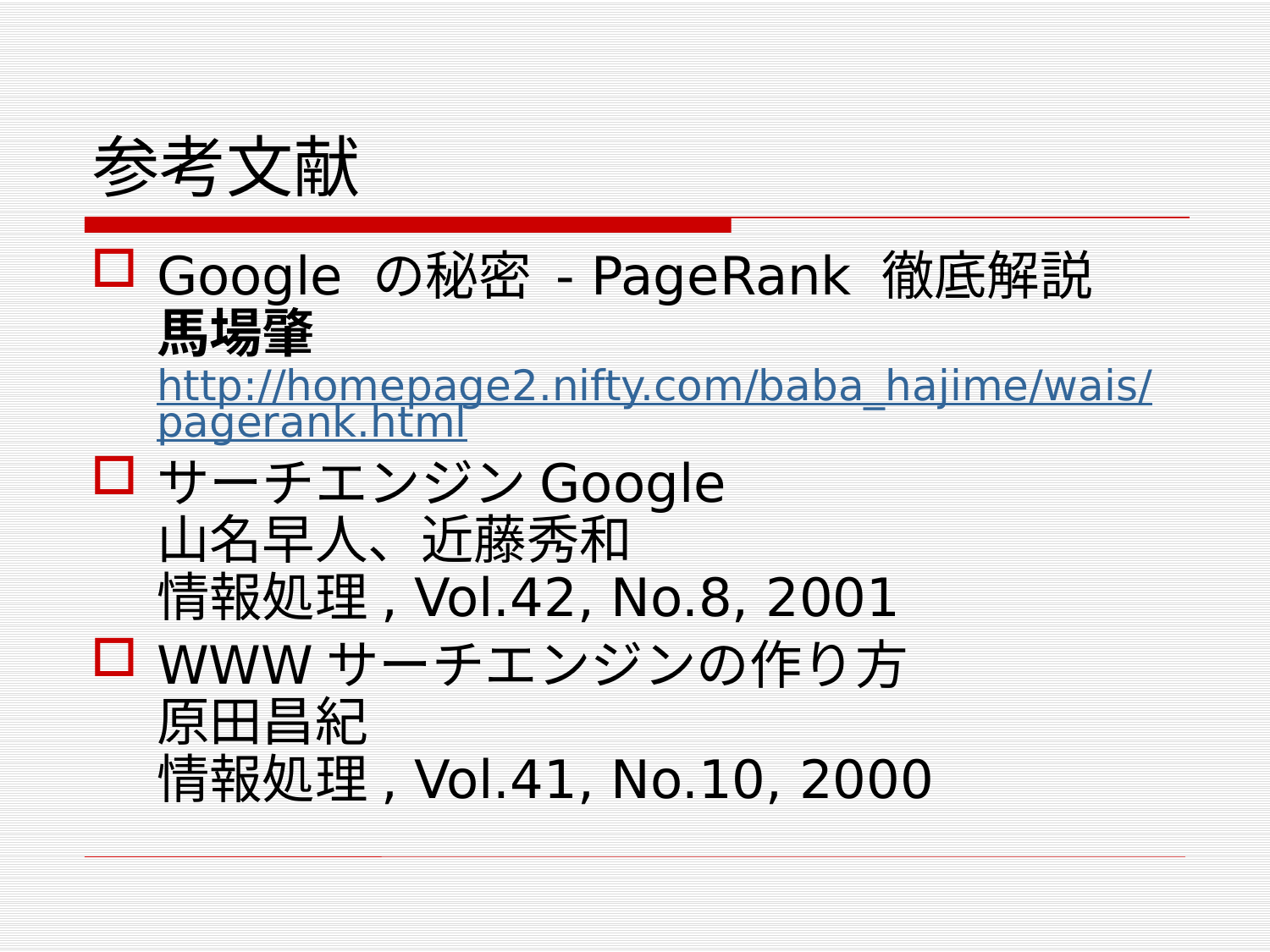

# 参考文献
Google の秘密 - PageRank 徹底解説
馬場肇
http://homepage2.nifty.com/baba_hajime/wais/pagerank.html
サーチエンジンGoogle
山名早人、近藤秀和
情報処理, Vol.42, No.8, 2001
WWWサーチエンジンの作り方
原田昌紀
情報処理, Vol.41, No.10, 2000